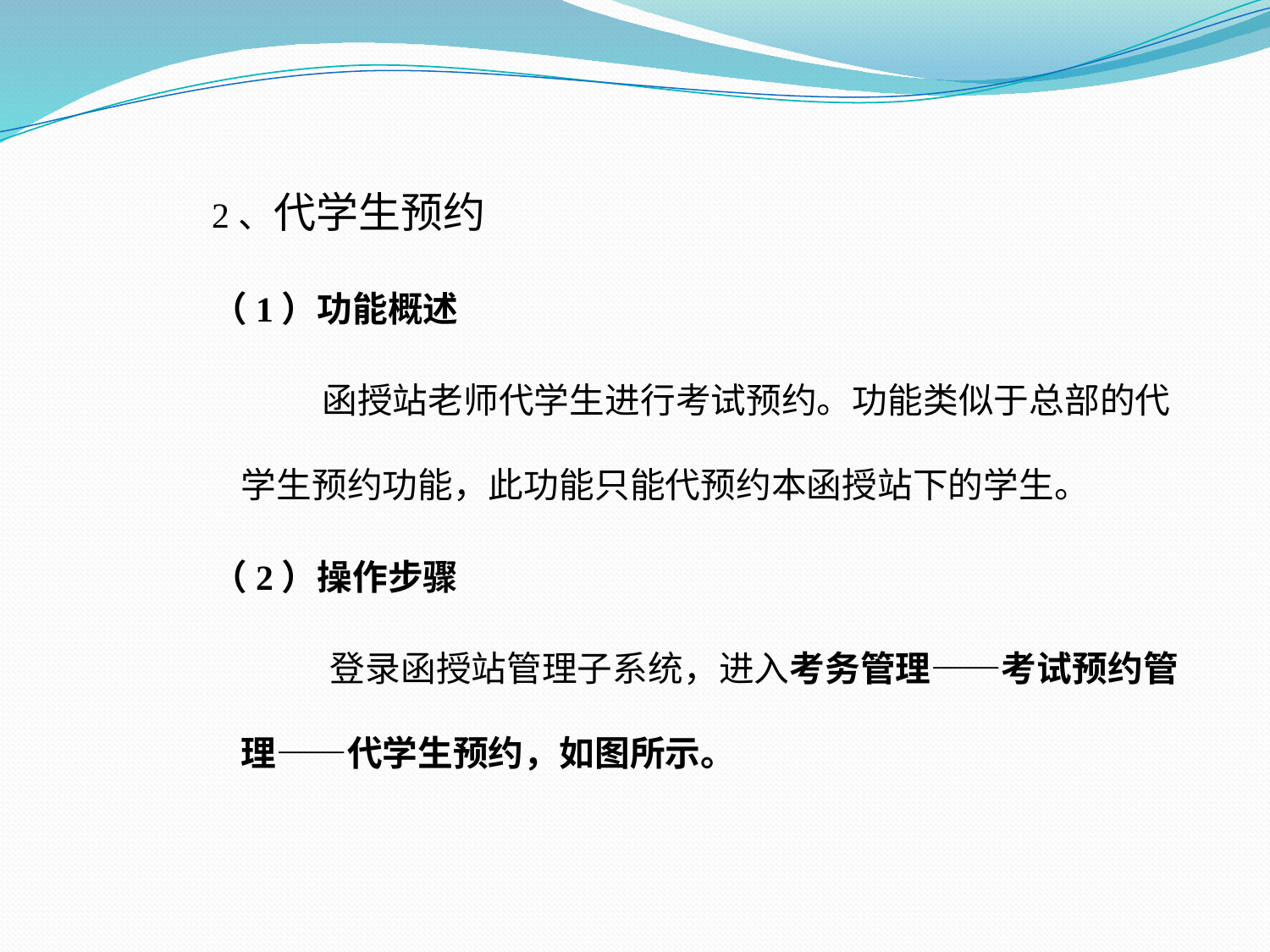

2、代学生预约
（1）功能概述
             函授站老师代学生进行考试预约。功能类似于总部的代学生预约功能，此功能只能代预约本函授站下的学生。
（2）操作步骤
              登录函授站管理子系统，进入考务管理——考试预约管理——代学生预约，如图所示。